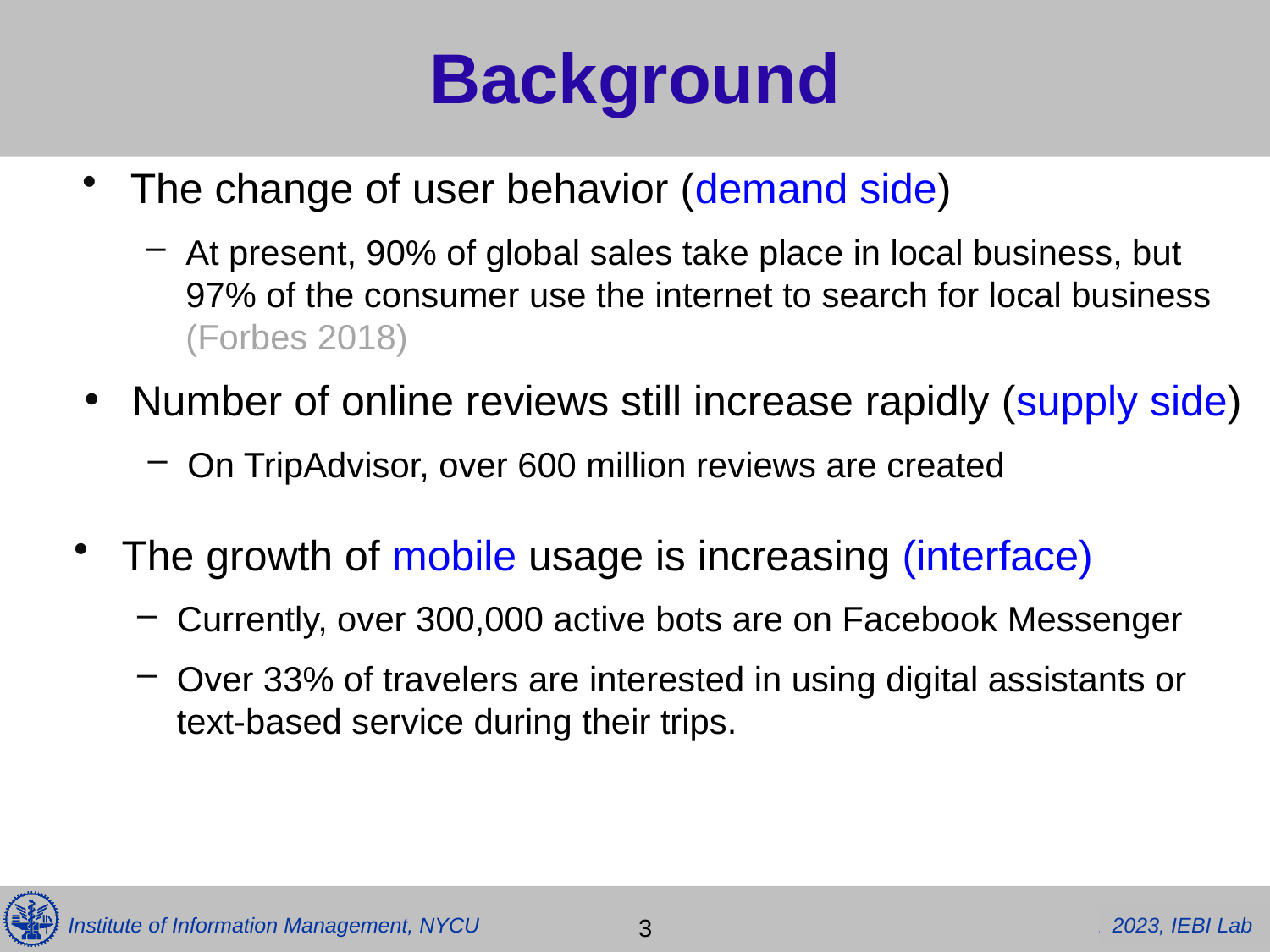

# Background
目前 UGC的重要性
行動裝置的依賴性
The change of user behavior (demand side)
At present, 90% of global sales take place in local business, but 97% of the consumer use the internet to search for local business (Forbes 2018)

Number of online reviews still increase rapidly (supply side)
On TripAdvisor, over 600 million reviews are created
The growth of mobile usage is increasing (interface)
Currently, over 300,000 active bots are on Facebook Messenger
Over 33% of travelers are interested in using digital assistants or text-based service during their trips.
   3